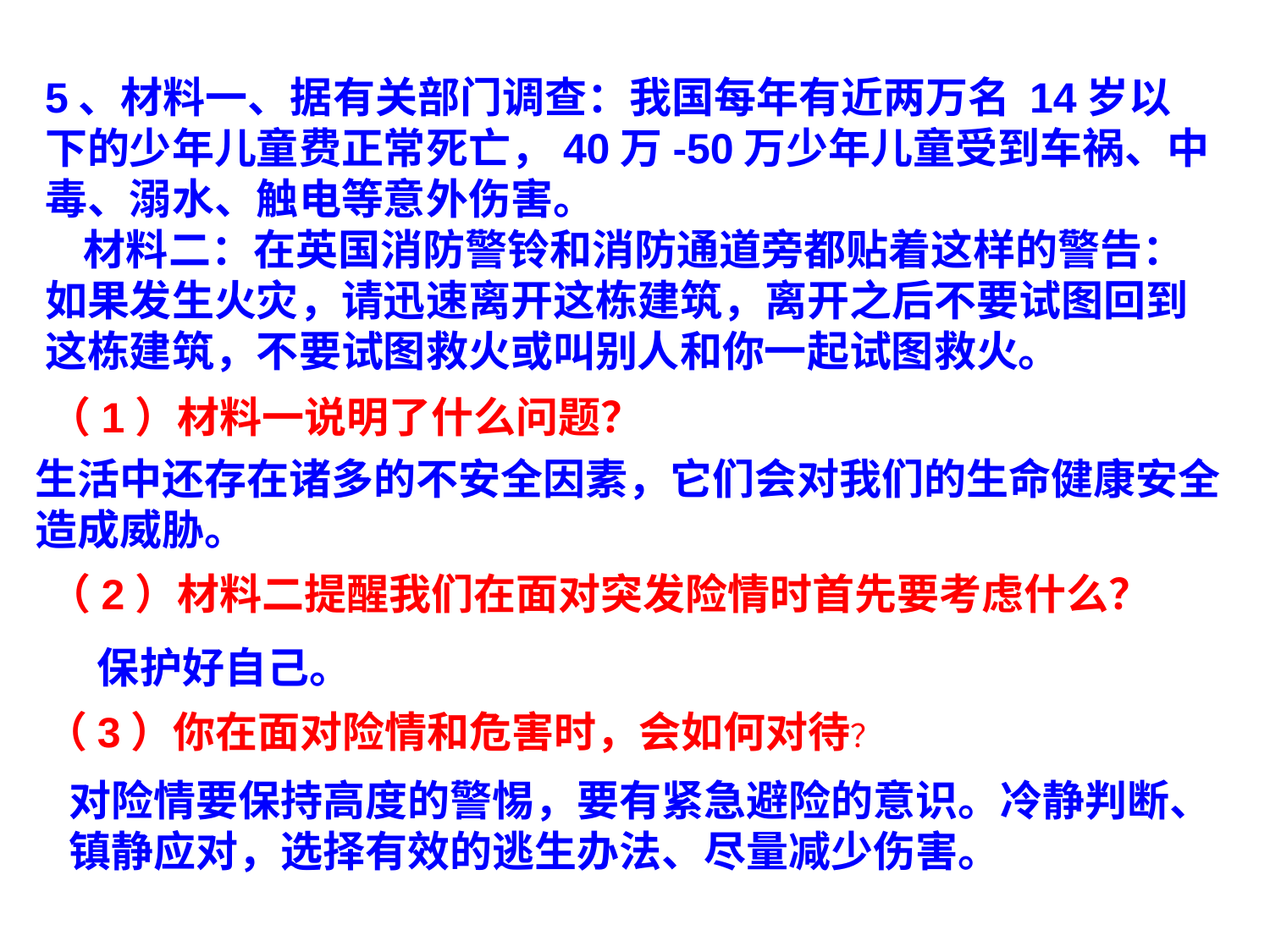

5、材料一、据有关部门调查：我国每年有近两万名 14岁以下的少年儿童费正常死亡，40万-50万少年儿童受到车祸、中毒、溺水、触电等意外伤害。
   材料二：在英国消防警铃和消防通道旁都贴着这样的警告：如果发生火灾，请迅速离开这栋建筑，离开之后不要试图回到这栋建筑，不要试图救火或叫别人和你一起试图救火。
（1）材料一说明了什么问题？
生活中还存在诸多的不安全因素，它们会对我们的生命健康安全造成威胁。
（2）材料二提醒我们在面对突发险情时首先要考虑什么？
保护好自己。
（3）你在面对险情和危害时，会如何对待？
对险情要保持高度的警惕，要有紧急避险的意识。冷静判断、镇静应对，选择有效的逃生办法、尽量减少伤害。